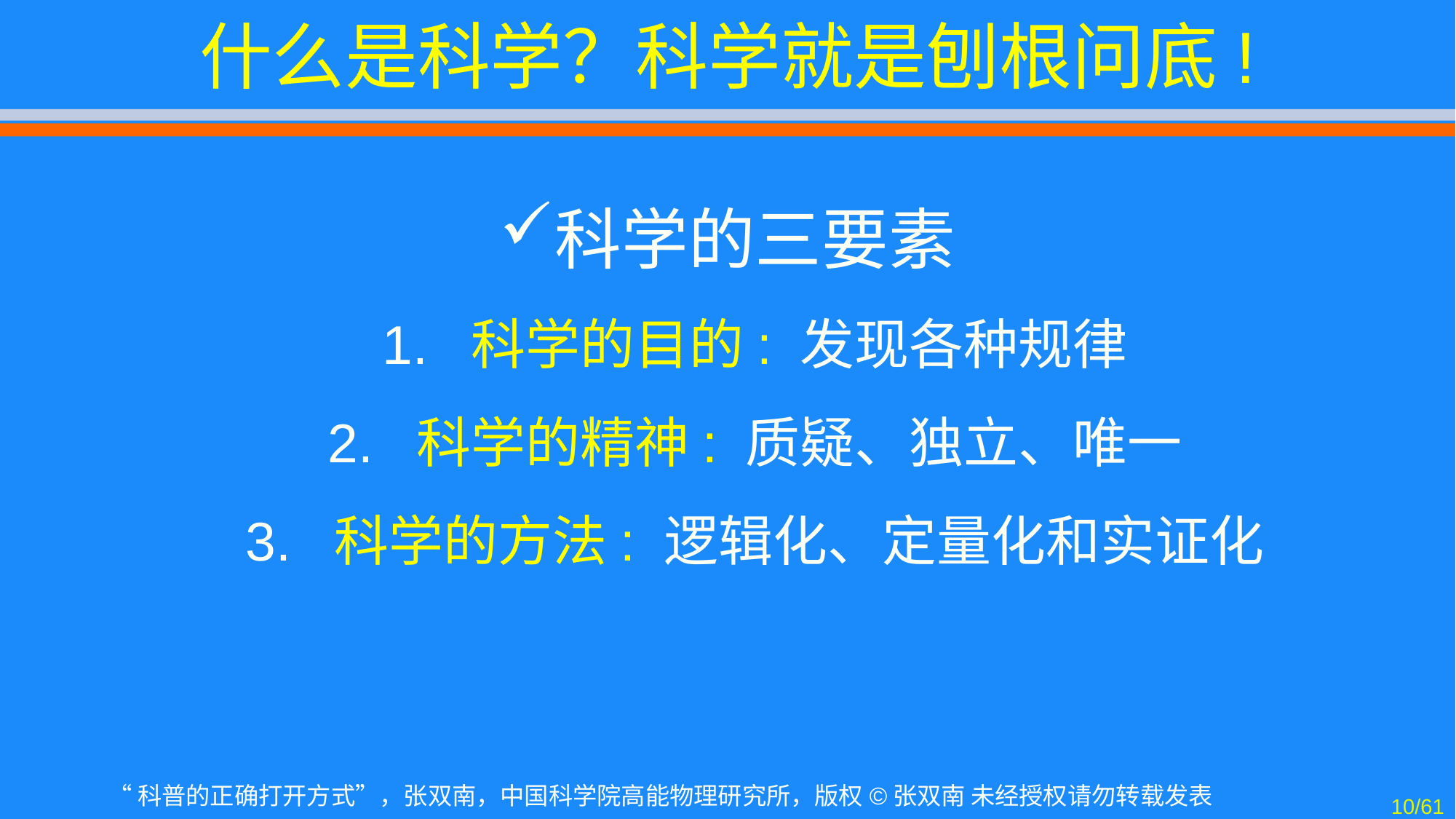

# 什么是科学？科学就是刨根问底!
科学的三要素
科学的目的: 发现各种规律
科学的精神: 质疑、独立、唯一
科学的方法: 逻辑化、定量化和实证化

10/61